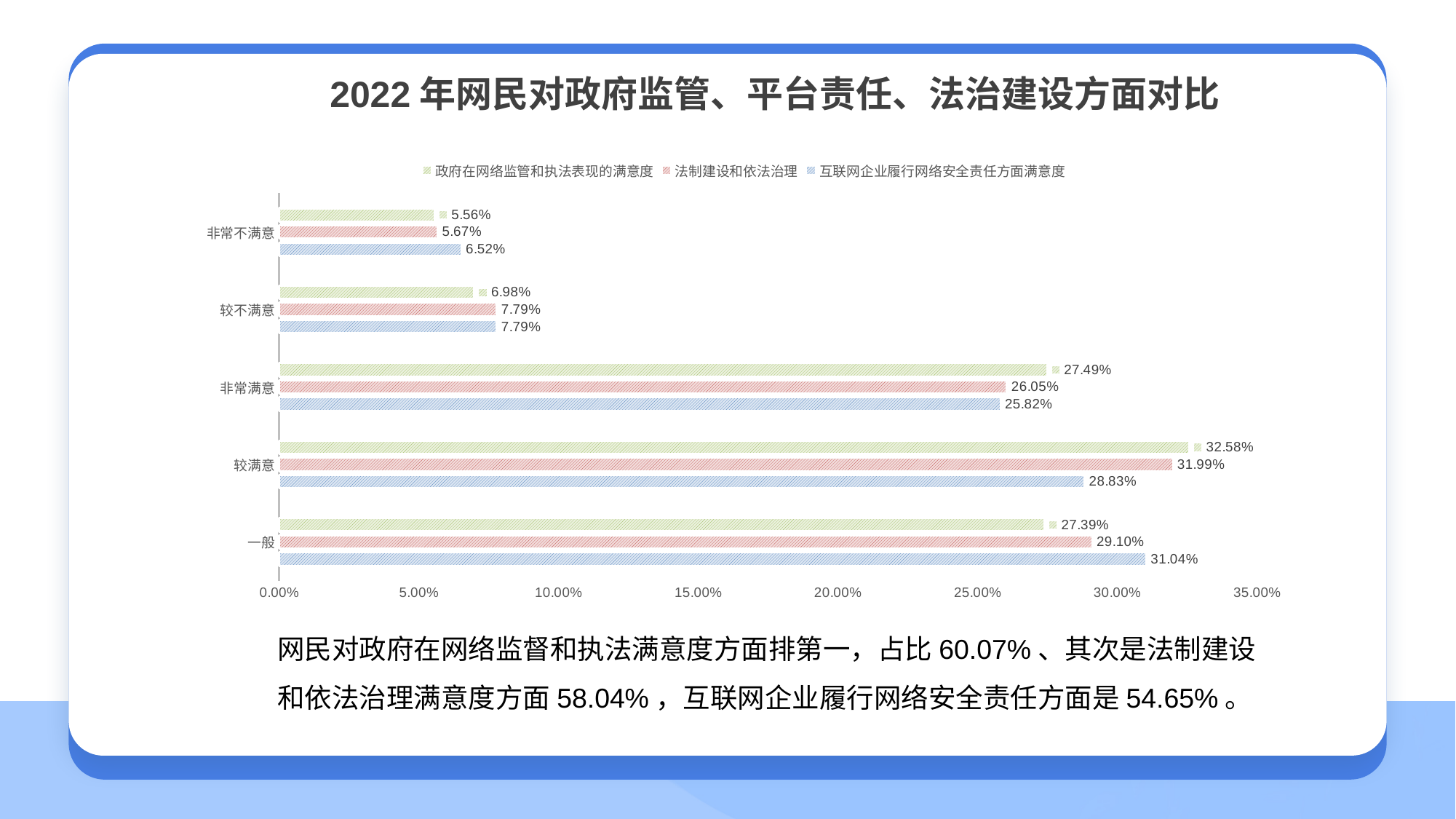

2022年网民对政府监管、平台责任、法治建设方面对比

### Chart

| Category | 互联网企业履行网络安全责任方面满意度 | 法制建设和依法治理 | 政府在网络监管和执法表现的满意度 |
|---|---|---|---|
| 一般 | 0.3104 | 0.291 | 0.2739 |
| 较满意 | 0.2883 | 0.3199 | 0.3258 |
| 非常满意 | 0.2582 | 0.2605 | 0.2749 |
| 较不满意 | 0.0779 | 0.0779 | 0.0698 |
| 非常不满意 | 0.0652 | 0.0567 | 0.0556 |
网民对政府在网络监督和执法满意度方面排第一，占比60.07%、其次是法制建设和依法治理满意度方面58.04%，互联网企业履行网络安全责任方面是54.65%。